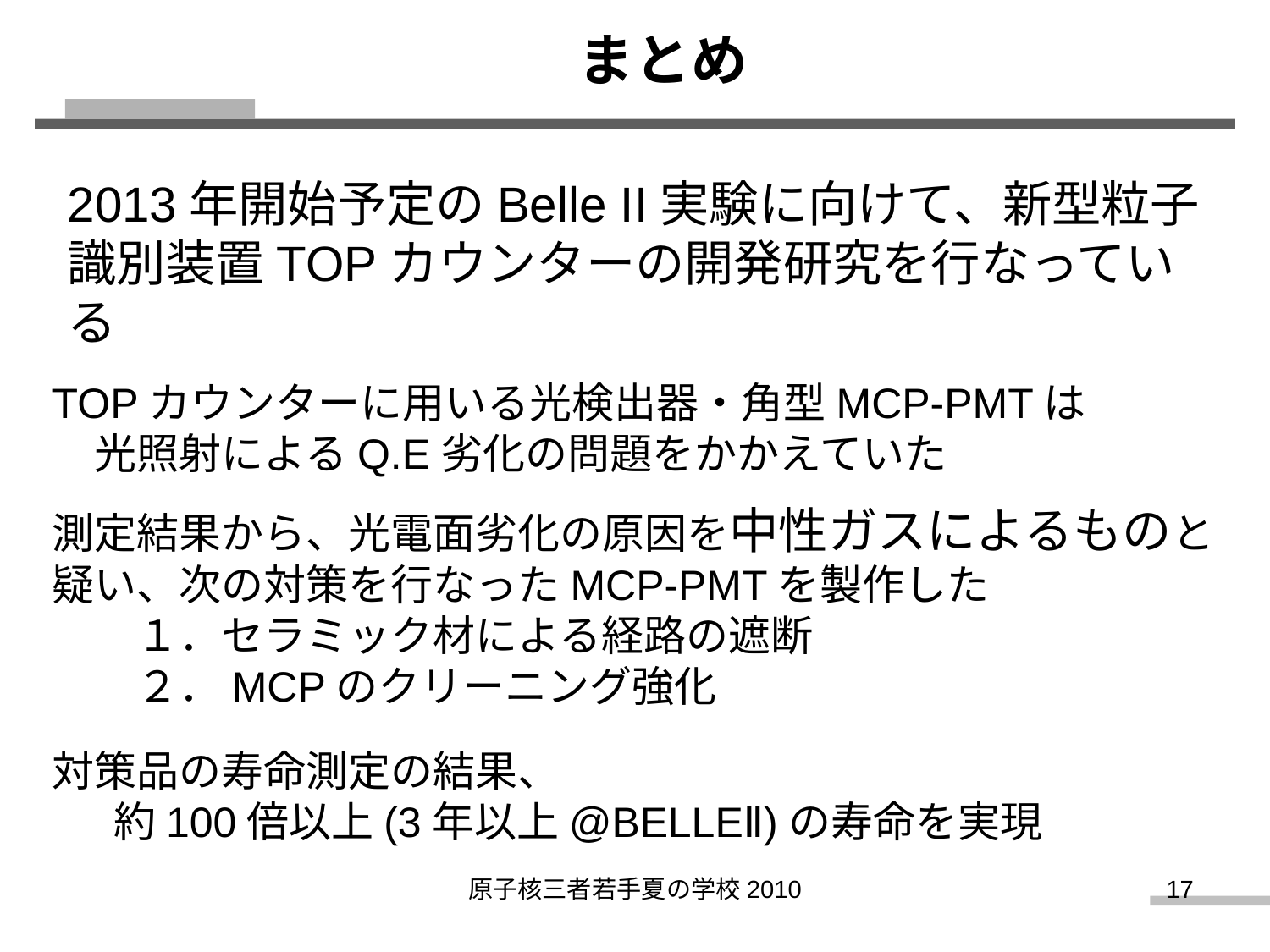

まとめ
2013年開始予定のBelle II実験に向けて、新型粒子識別装置TOPカウンターの開発研究を行なっている

TOPカウンターに用いる光検出器・角型MCP-PMTは
　光照射によるQ.E劣化の問題をかかえていた

測定結果から、光電面劣化の原因を中性ガスによるものと疑い、次の対策を行なったMCP-PMTを製作した
　　１．セラミック材による経路の遮断
　　２．MCPのクリーニング強化

対策品の寿命測定の結果、
　  約100倍以上(3年以上@BELLEⅡ)の寿命を実現
原子核三者若手夏の学校2010
17